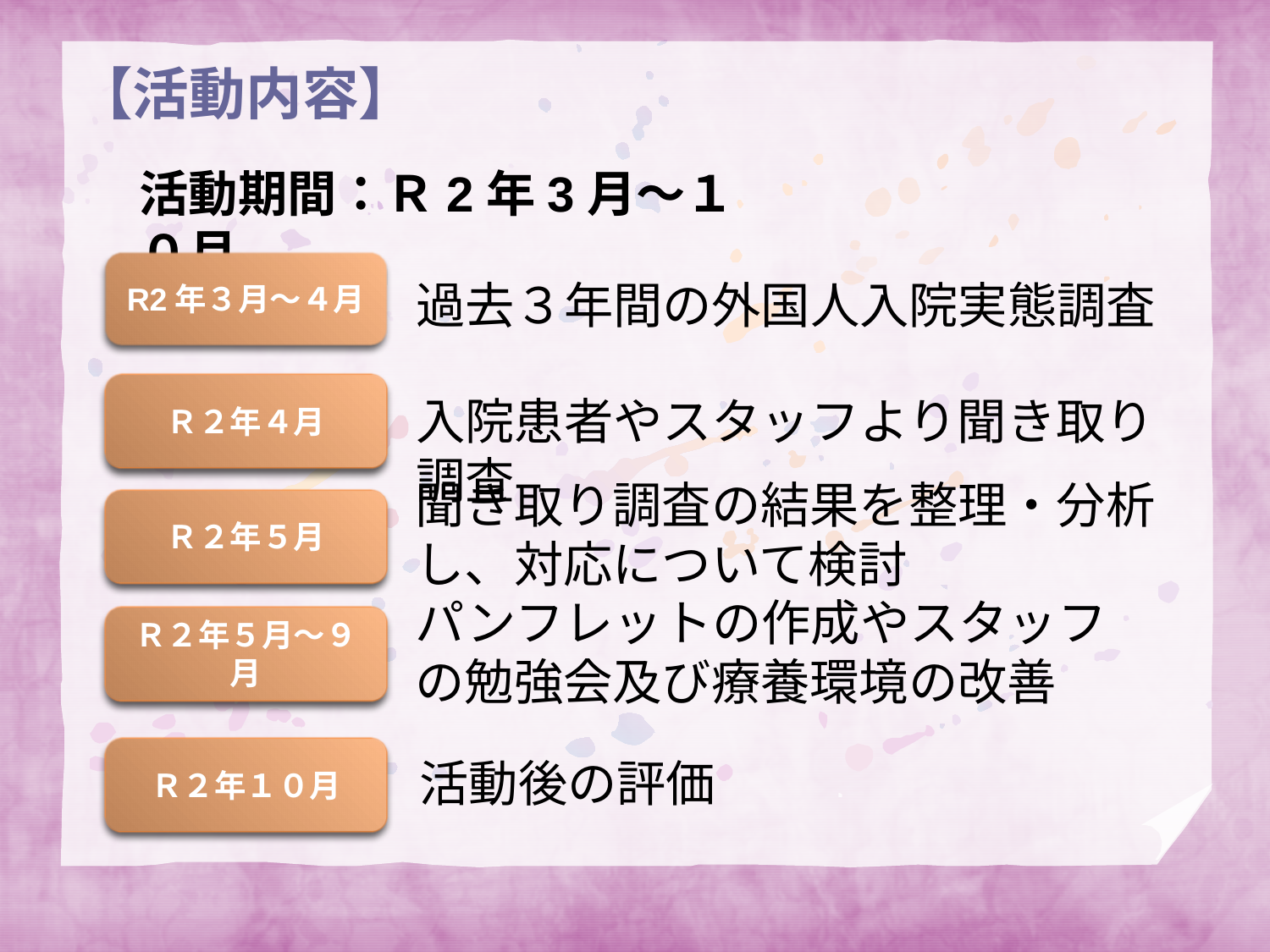

# 【活動内容】
活動期間：Ｒ2年3月～１０月

R2年３月～４月
過去３年間の外国人入院実態調査

Ｒ２年４月
入院患者やスタッフより聞き取り調査
聞き取り調査の結果を整理・分析し、対応について検討

Ｒ２年５月
パンフレットの作成やスタッフの勉強会及び療養環境の改善

Ｒ２年５月～９月
Ｒ２年１０月
活動後の評価